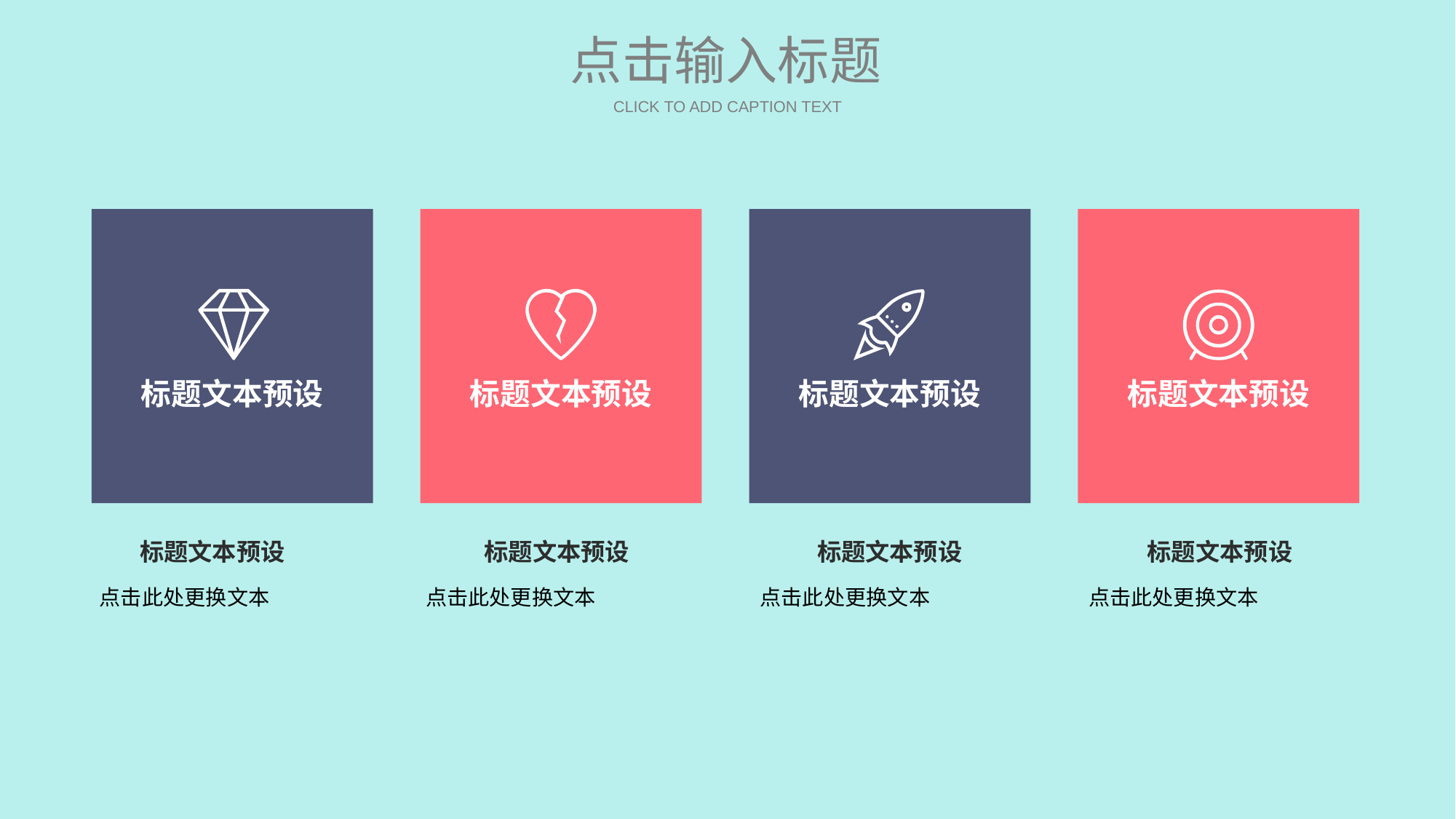

点击输入标题
CLICK TO ADD CAPTION TEXT
标题文本预设
标题文本预设
标题文本预设
标题文本预设

标题文本预设
标题文本预设
标题文本预设
标题文本预设
点击此处更换文本
点击此处更换文本
点击此处更换文本
点击此处更换文本